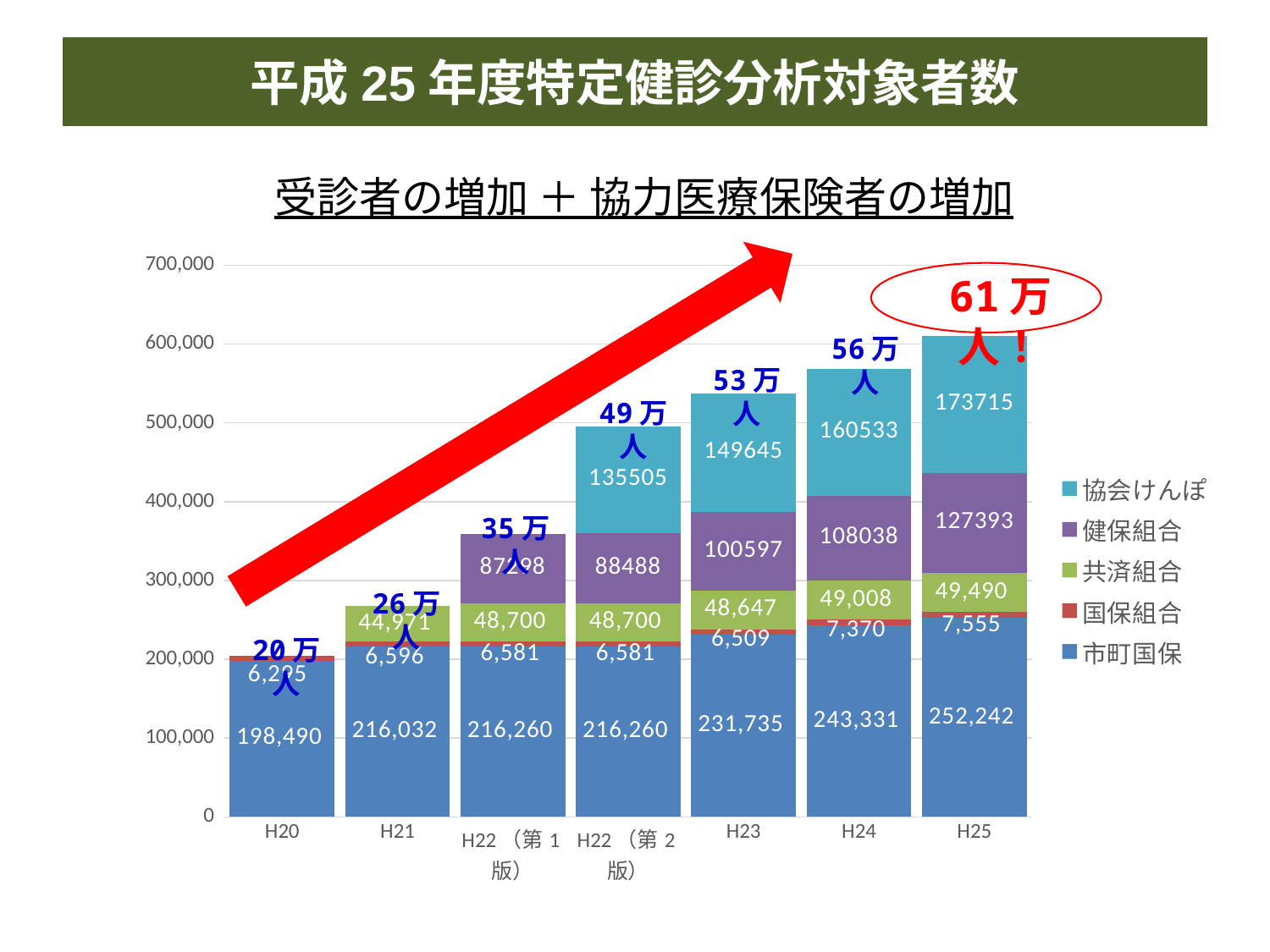

平成25年度特定健診分析対象者数

受診者の増加 ＋ 協力医療保険者の増加

### Chart

| Category | 市町国保 | 国保組合 | 共済組合 | 健保組合 | 協会けんぽ |
|---|---|---|---|---|---|
| H20 | 198490.0 | 6295.0 | None | None | None |
| H21 | 216032.0 | 6596.0 | 44971.0 | None | None |
| H22（第1版） | 216260.0 | 6581.0 | 48700.0 | 87298.0 | None |
| H22（第2版） | 216260.0 | 6581.0 | 48700.0 | 88488.0 | 135505.0 |
| H23 | 231735.0 | 6509.0 | 48647.0 | 100597.0 | 149645.0 |
| H24 | 243331.0 | 7370.0 | 49008.0 | 108038.0 | 160533.0 |
| H25 | 252242.0 | 7555.0 | 49490.0 | 127393.0 | 173715.0 |
61万人！
56万人
53万人
49万人
35万人
26万人
20万人